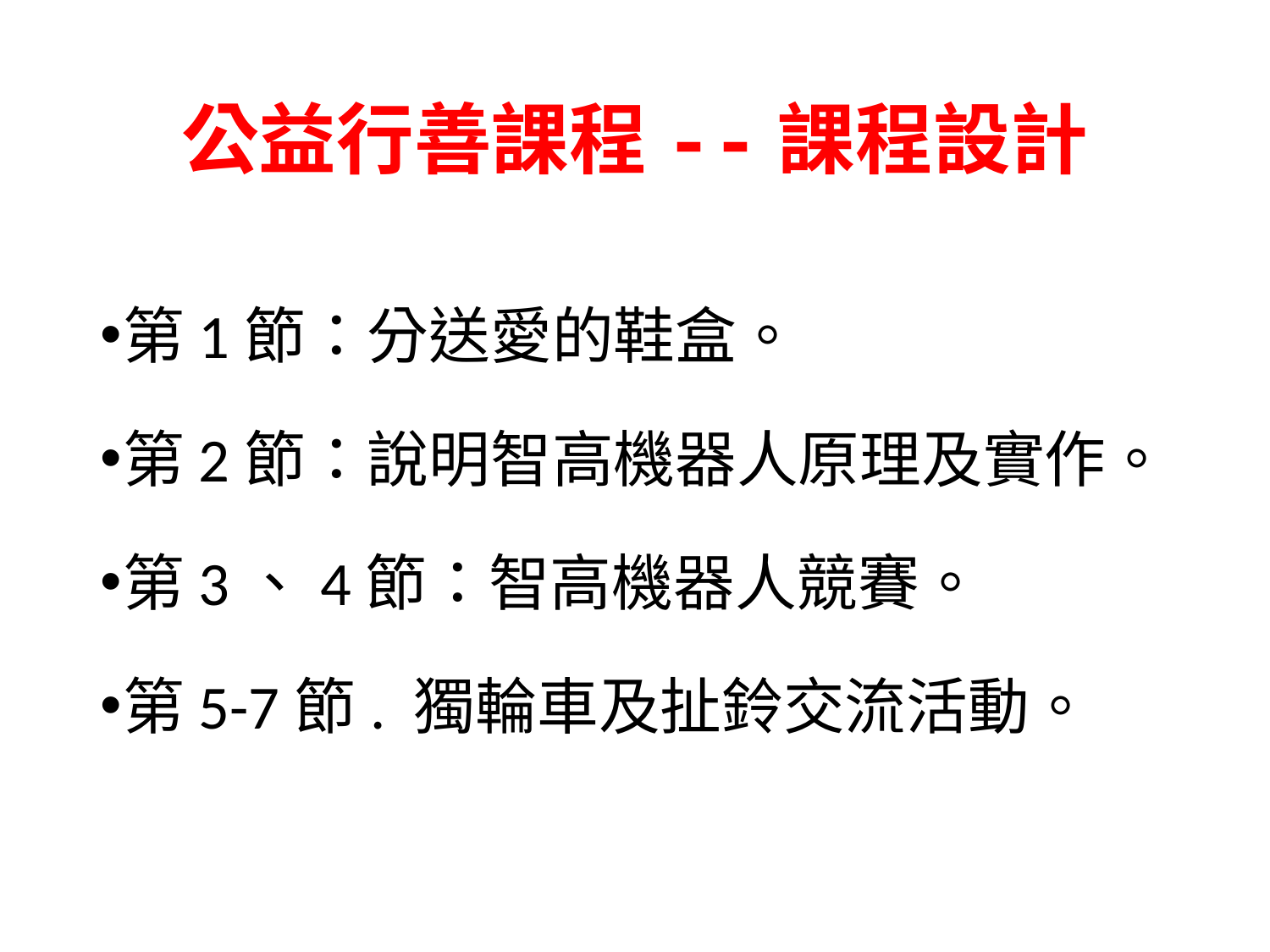

# 公益行善課程--課程設計
第1節：分送愛的鞋盒。
第2節：說明智高機器人原理及實作。
第3、4節：智高機器人競賽。
第5-7節. 獨輪車及扯鈴交流活動。